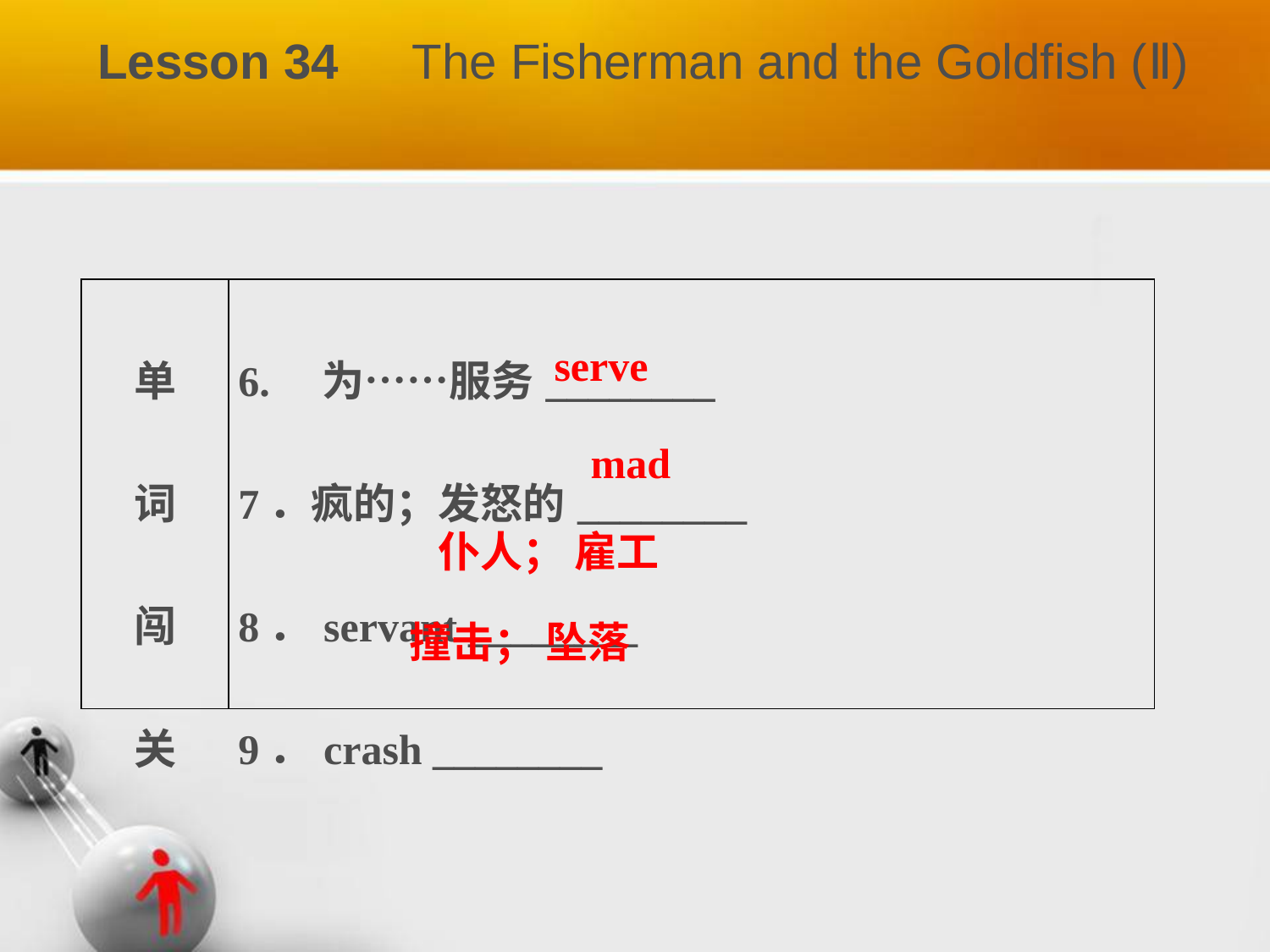

Lesson 34　The Fisherman and the Goldfish (Ⅱ)
| 单 词 闯 关 | 6. 为……服务\_\_\_\_\_\_\_\_ 7．疯的；发怒的\_\_\_\_\_\_\_\_ 8．servant \_\_\_\_\_\_\_\_ 9．crash \_\_\_\_\_\_\_\_ |
| --- | --- |
serve
mad
仆人； 雇工
撞击； 坠落